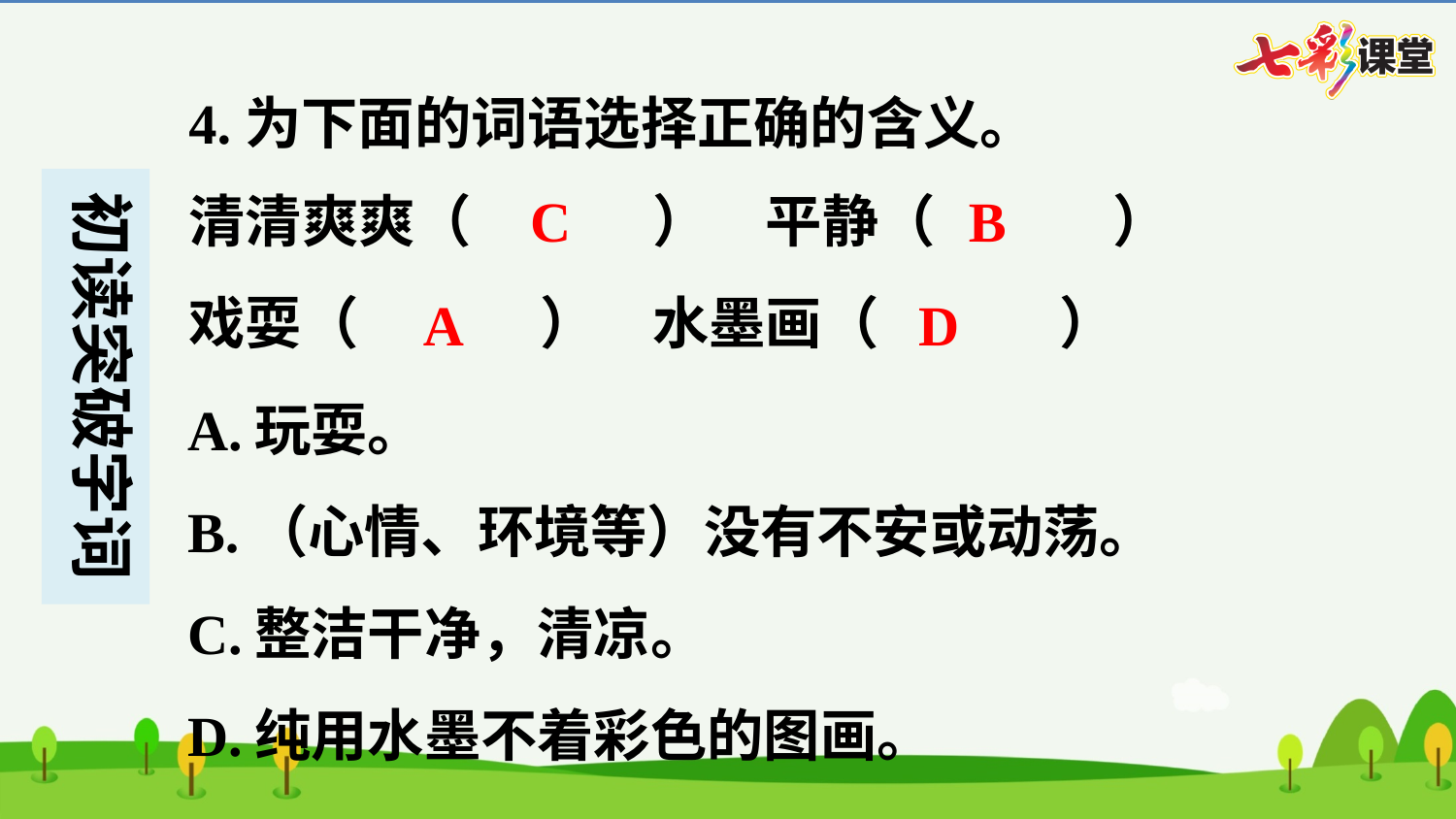

4.为下面的词语选择正确的含义。
C
B
清清爽爽（　C　）　平静（　B　）
戏耍（　A　）　水墨画（　D　）
A
D
| A.玩耍。 |
| --- |
| B.（心情、环境等）没有不安或动荡。 |
| C.整洁干净，清凉。 |
| D.纯用水墨不着彩色的图画。 |